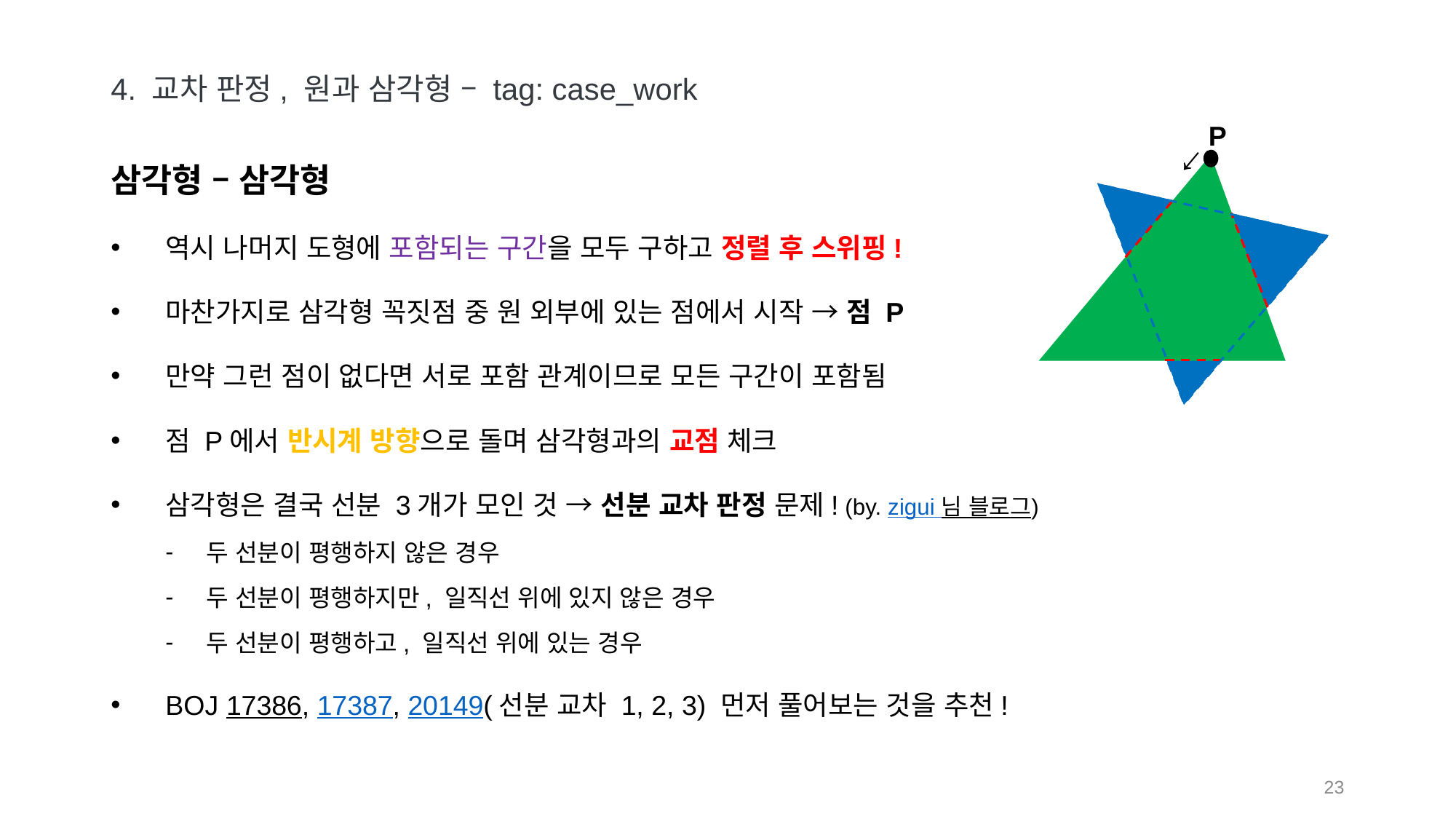

# 4. 교차 판정, 원과 삼각형 – tag: case_work
P
←
삼각형 – 삼각형
역시 나머지 도형에 포함되는 구간을 모두 구하고 정렬 후 스위핑!
마찬가지로 삼각형 꼭짓점 중 원 외부에 있는 점에서 시작 → 점 P
만약 그런 점이 없다면 서로 포함 관계이므로 모든 구간이 포함됨
점 P에서 반시계 방향으로 돌며 삼각형과의 교점 체크
삼각형은 결국 선분 3개가 모인 것 → 선분 교차 판정 문제! (by. zigui 님 블로그)
두 선분이 평행하지 않은 경우
두 선분이 평행하지만, 일직선 위에 있지 않은 경우
두 선분이 평행하고, 일직선 위에 있는 경우
BOJ 17386, 17387, 20149(선분 교차 1, 2, 3) 먼저 풀어보는 것을 추천!

23